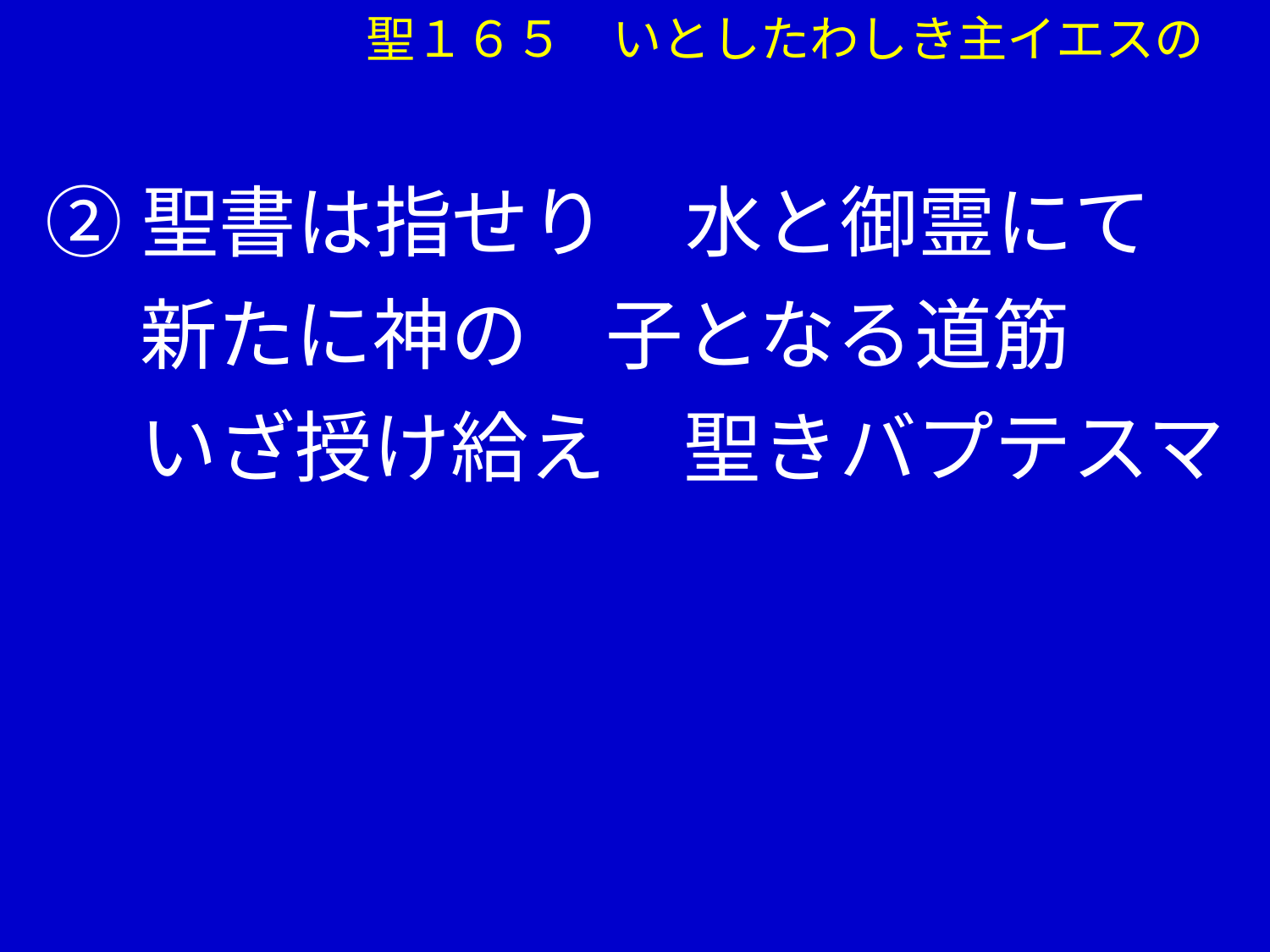

聖１６５　いとしたわしき主イエスの

②聖書は指せり　水と御霊にて
　 新たに神の　子となる道筋
　 いざ授け給え　聖きバプテスマ